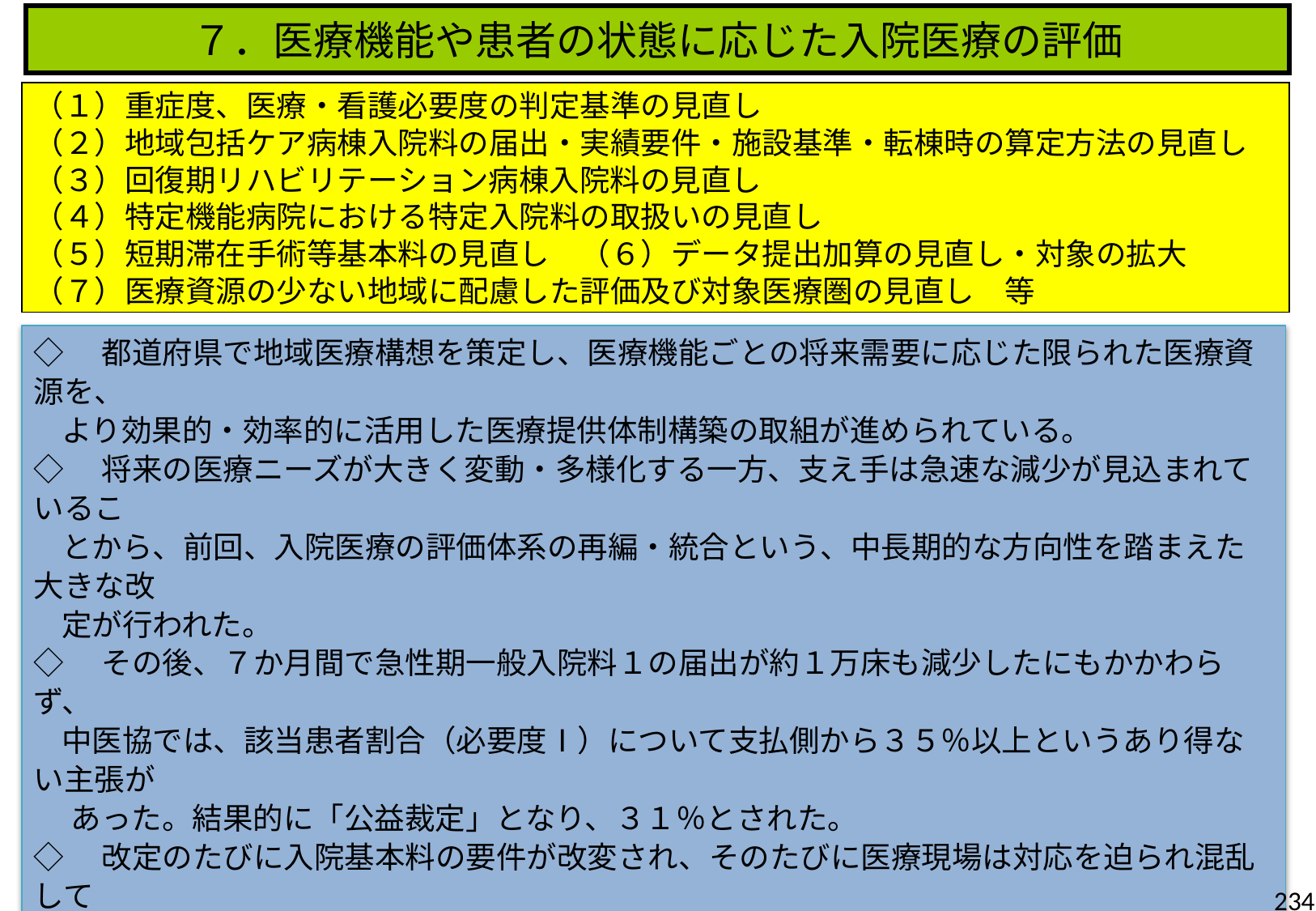

７．医療機能や患者の状態に応じた入院医療の評価
（１）重症度、医療・看護必要度の判定基準の見直し
（２）地域包括ケア病棟入院料の届出・実績要件・施設基準・転棟時の算定方法の見直し
（３）回復期リハビリテーション病棟入院料の見直し
（４）特定機能病院における特定入院料の取扱いの見直し
（５）短期滞在手術等基本料の見直し　（６）データ提出加算の見直し・対象の拡大
（７）医療資源の少ない地域に配慮した評価及び対象医療圏の見直し　等
◇　都道府県で地域医療構想を策定し、医療機能ごとの将来需要に応じた限られた医療資源を、
   より効果的・効率的に活用した医療提供体制構築の取組が進められている。
◇　将来の医療ニーズが大きく変動・多様化する一方、支え手は急速な減少が見込まれているこ
   とから、前回、入院医療の評価体系の再編・統合という、中長期的な方向性を踏まえた大きな改
   定が行われた。
◇　その後、７か月間で急性期一般入院料１の届出が約１万床も減少したにもかかわらず、
   中医協では、該当患者割合（必要度Ⅰ）について支払側から３５％以上というあり得ない主張が
　 あった。結果的に「公益裁定」となり、３１％とされた。
◇　改定のたびに入院基本料の要件が改変され、そのたびに医療現場は対応を迫られ混乱して
   いる。各地域において必要な医療提供体制を検討し、診療報酬は地域医療構想が描いた医療
   提供体制を推進するよう、医療機関がどのような医療機能を選択したとしても、経営が成り立つ
   よう寄り添うという理念を守るべきである。
◇　今回の改定が現場に及ぼす影響は計り知れないものがある。入院基本料の改正について
   朝令暮改はやめるべきであり、改めて中長期的な方向性で考えていくべきと強調したい。
234